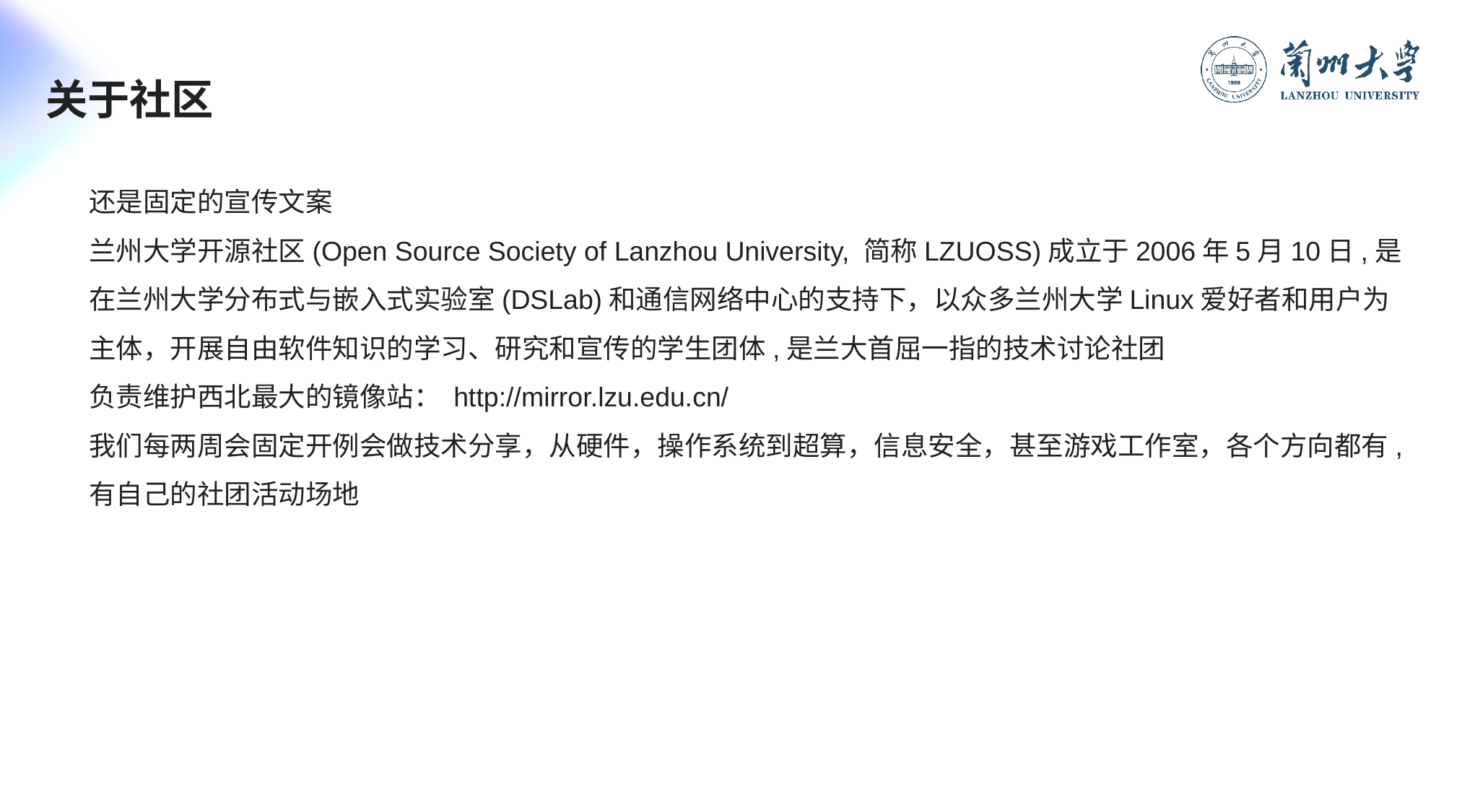

# 关于社区
还是固定的宣传文案
兰州大学开源社区(Open Source Society of Lanzhou University, 简称LZUOSS)成立于2006年5月10日,是在兰州大学分布式与嵌入式实验室(DSLab)和通信网络中心的支持下，以众多兰州大学Linux爱好者和用户为主体，开展自由软件知识的学习、研究和宣传的学生团体,是兰大首屈一指的技术讨论社团
负责维护西北最大的镜像站： http://mirror.lzu.edu.cn/
我们每两周会固定开例会做技术分享，从硬件，操作系统到超算，信息安全，甚至游戏工作室，各个方向都有,有自己的社团活动场地